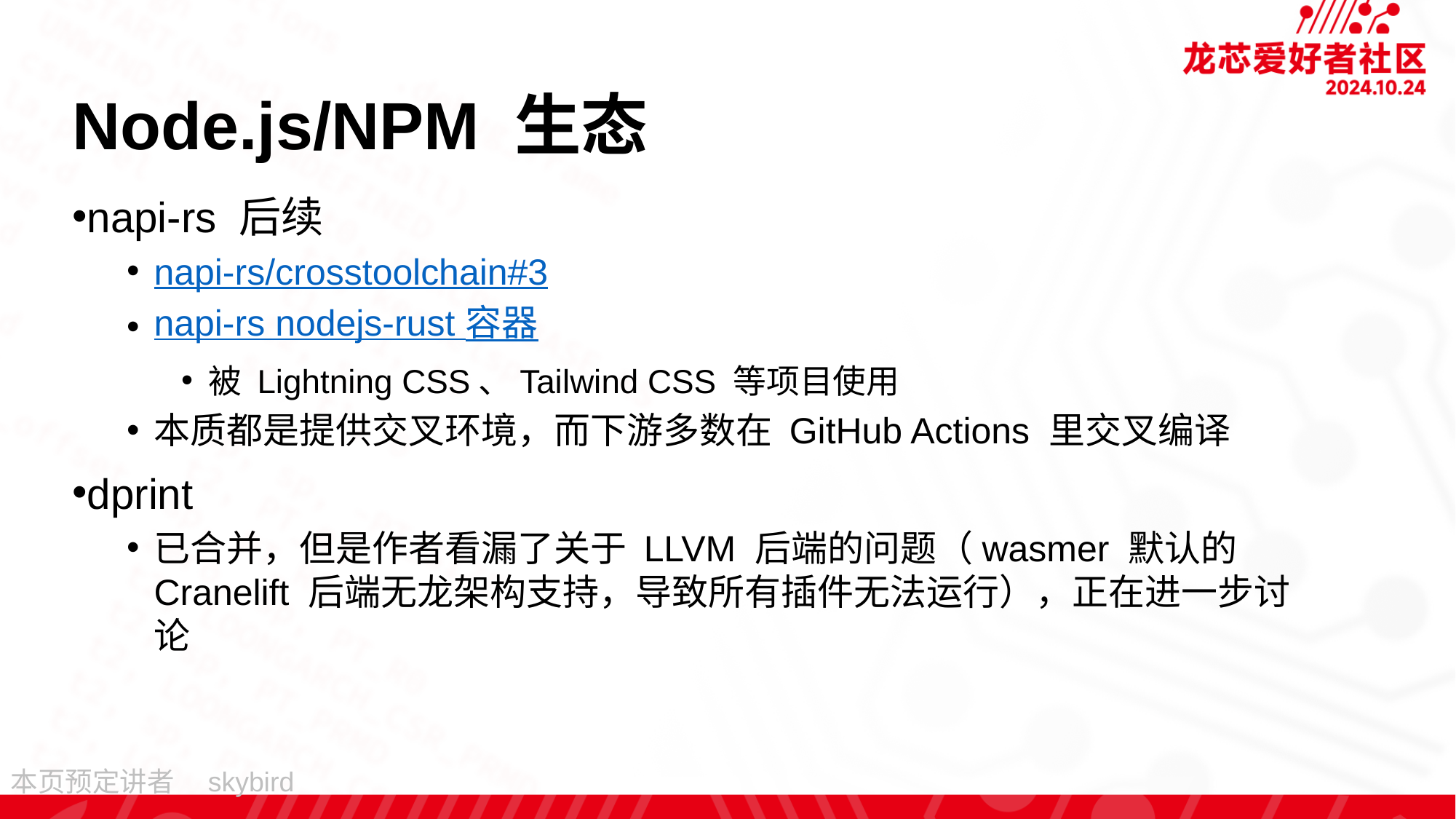

# Node.js/NPM 生态
napi-rs 后续
napi-rs/crosstoolchain#3
napi-rs nodejs-rust 容器
被 Lightning CSS、Tailwind CSS 等项目使用
本质都是提供交叉环境，而下游多数在 GitHub Actions 里交叉编译
dprint
已合并，但是作者看漏了关于 LLVM 后端的问题（wasmer 默认的 Cranelift 后端无龙架构支持，导致所有插件无法运行），正在进一步讨论
skybird